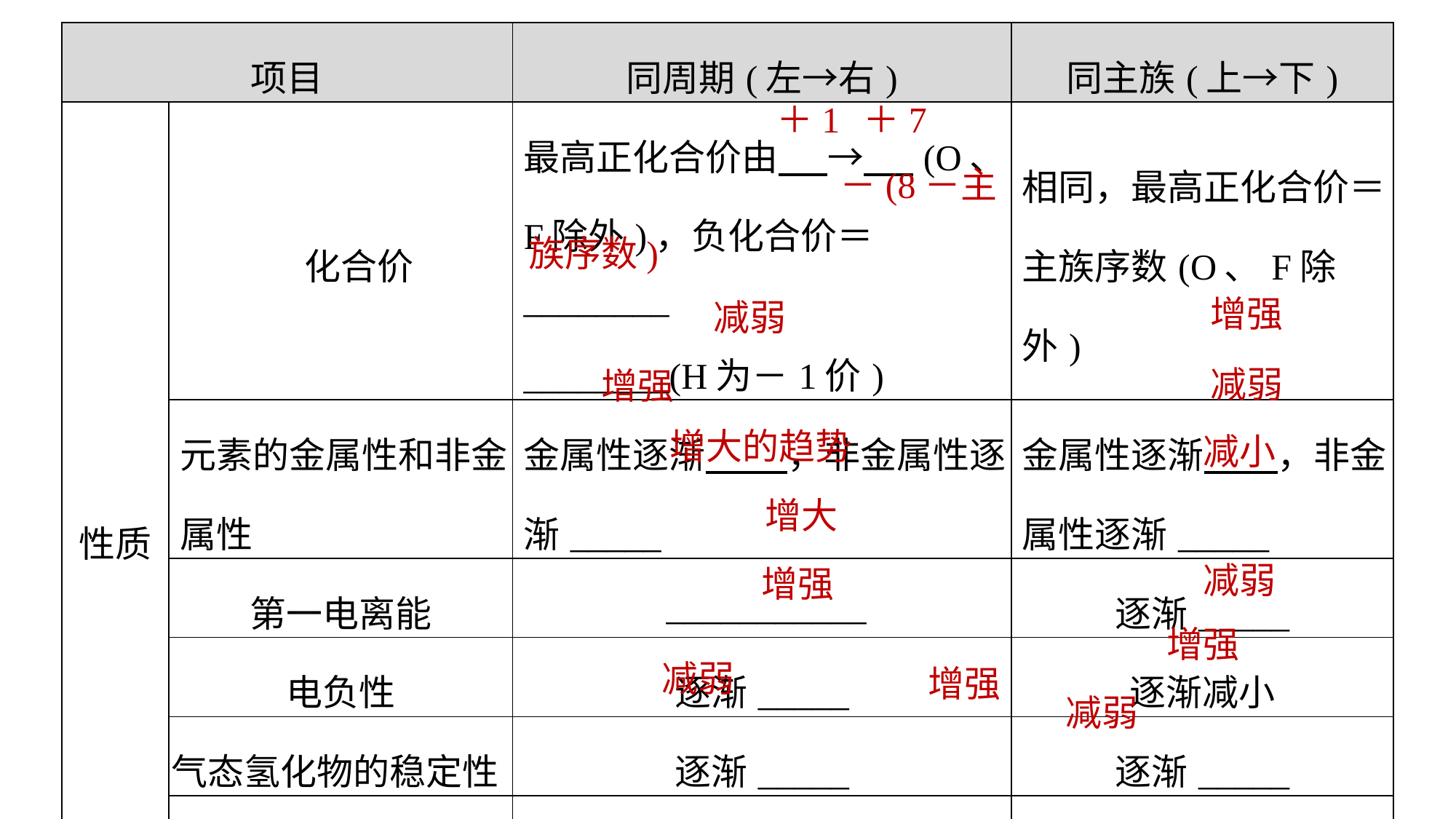

| 项目 |  | 同周期(左→右) | 同主族(上→下) |
| --- | --- | --- | --- |
| 性质 | 化合价 | 最高正化合价由 → (O、F除外)，负化合价＝\_\_\_\_\_\_\_\_ \_\_\_\_\_\_\_\_(H为－1价) | 相同，最高正化合价＝主族序数(O、F除外) |
|  | 元素的金属性和非金属性 | 金属性逐渐 ，非金属性逐渐\_\_\_\_\_ | 金属性逐渐 ，非金属性逐渐\_\_\_\_\_ |
|  | 第一电离能 | \_\_\_\_\_\_\_\_\_\_\_ | 逐渐\_\_\_\_\_ |
|  | 电负性 | 逐渐\_\_\_\_\_ | 逐渐减小 |
|  | 气态氢化物的稳定性 | 逐渐\_\_\_\_\_ | 逐渐\_\_\_\_\_ |
|  | 最高价氧化物对应水化物的酸碱性 | 碱性逐渐 ，酸性逐渐\_\_\_\_\_ | 碱性逐渐 ，酸性逐渐\_\_\_\_\_ |
＋1
＋7
－(8－主
族序数)
增强
减弱
减弱
增强
增大的趋势
减小
增大
减弱
增强
增强
减弱
增强
减弱